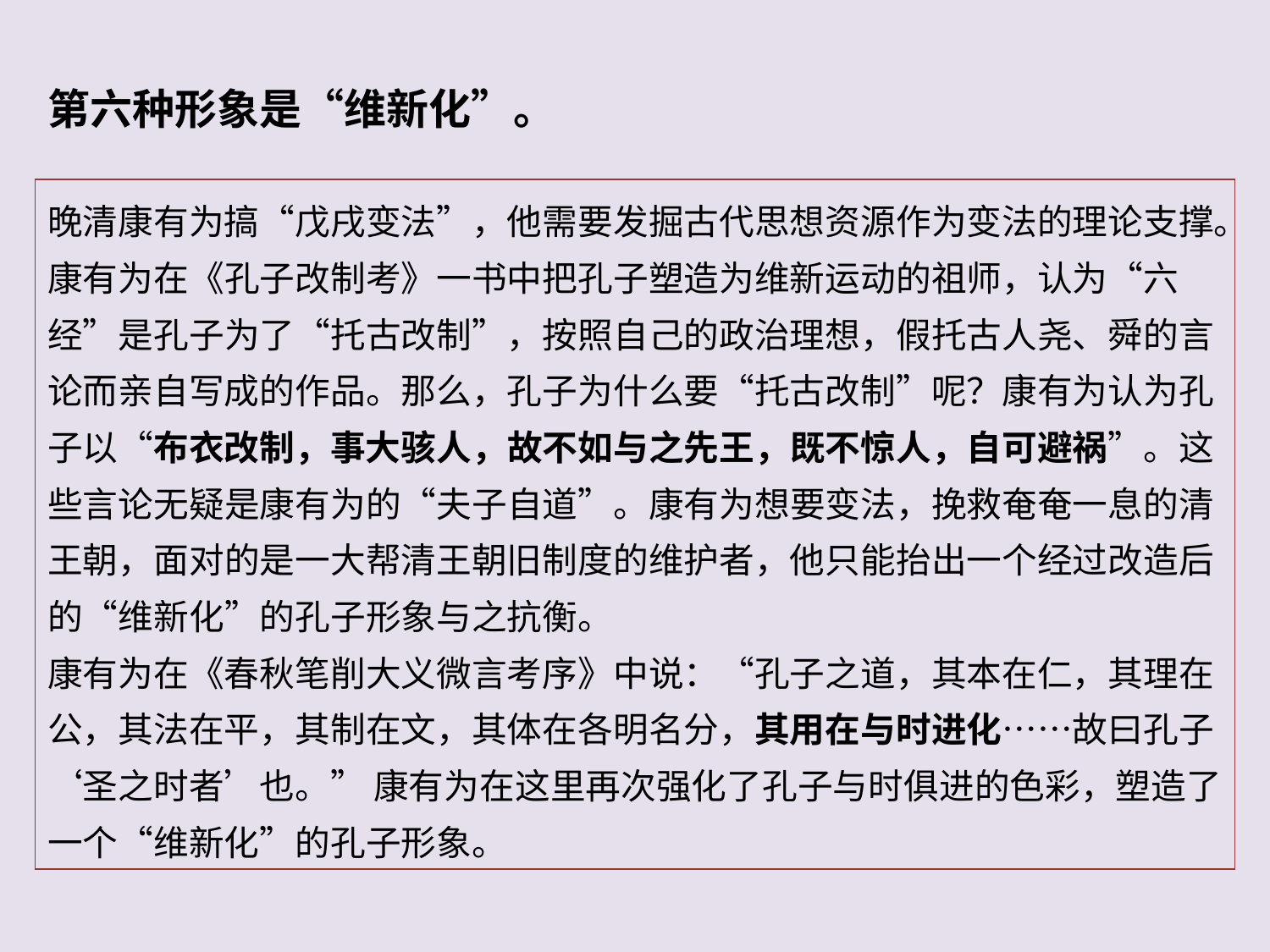

第六种形象是“维新化”。
晚清康有为搞“戊戌变法”，他需要发掘古代思想资源作为变法的理论支撑。康有为在《孔子改制考》一书中把孔子塑造为维新运动的祖师，认为“六经”是孔子为了“托古改制”，按照自己的政治理想，假托古人尧、舜的言论而亲自写成的作品。那么，孔子为什么要“托古改制”呢？康有为认为孔子以“布衣改制，事大骇人，故不如与之先王，既不惊人，自可避祸”。这些言论无疑是康有为的“夫子自道”。康有为想要变法，挽救奄奄一息的清王朝，面对的是一大帮清王朝旧制度的维护者，他只能抬出一个经过改造后的“维新化”的孔子形象与之抗衡。
康有为在《春秋笔削大义微言考序》中说：“孔子之道，其本在仁，其理在公，其法在平，其制在文，其体在各明名分，其用在与时进化……故曰孔子‘圣之时者’也。” 康有为在这里再次强化了孔子与时俱进的色彩，塑造了一个“维新化”的孔子形象。